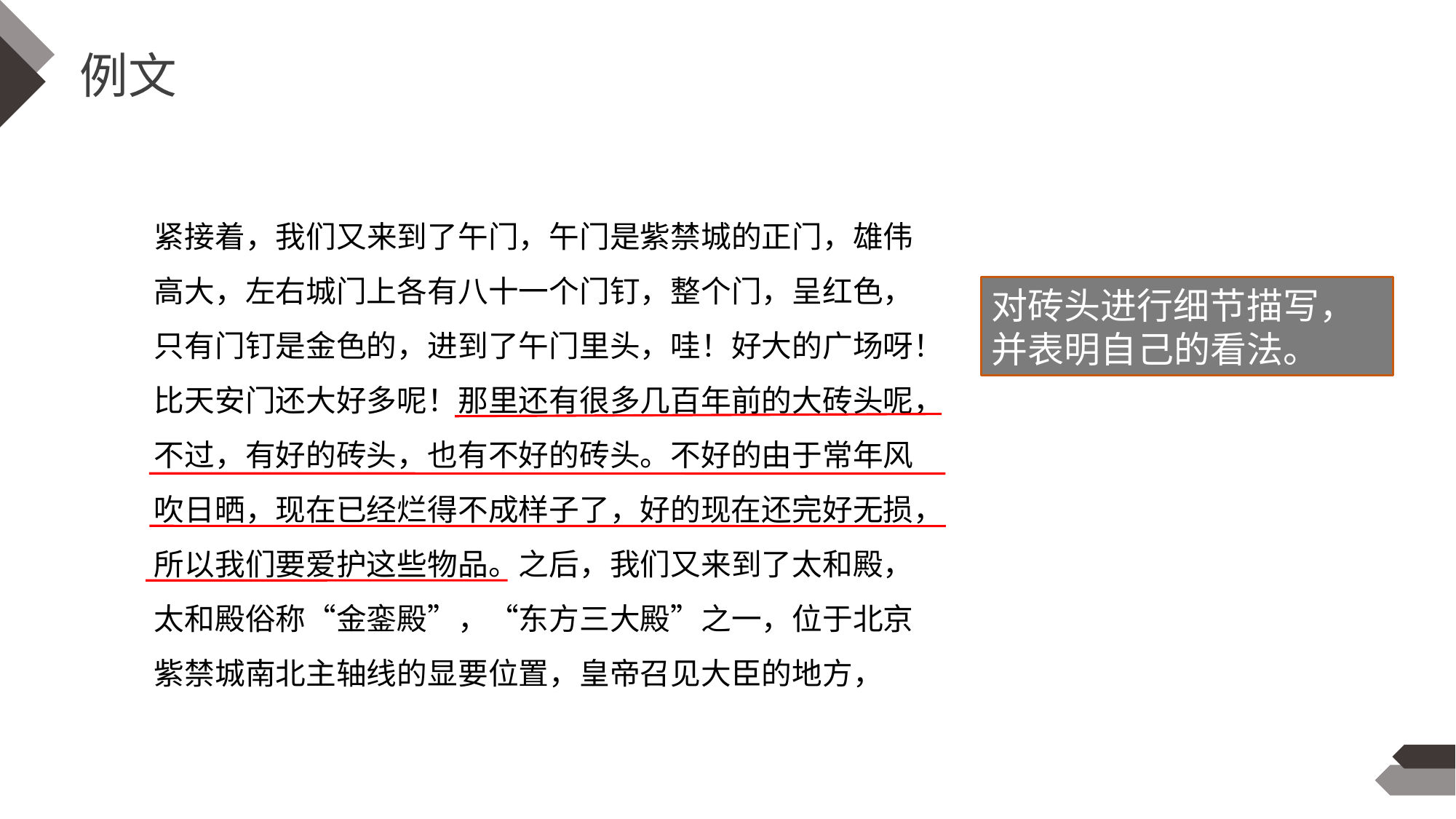

例文
紧接着，我们又来到了午门，午门是紫禁城的正门，雄伟高大，左右城门上各有八十一个门钉，整个门，呈红色，只有门钉是金色的，进到了午门里头，哇！好大的广场呀！比天安门还大好多呢！那里还有很多几百年前的大砖头呢，不过，有好的砖头，也有不好的砖头。不好的由于常年风吹日晒，现在已经烂得不成样子了，好的现在还完好无损，所以我们要爱护这些物品。之后，我们又来到了太和殿，太和殿俗称“金銮殿”，“东方三大殿”之一，位于北京紫禁城南北主轴线的显要位置，皇帝召见大臣的地方，
对砖头进行细节描写，并表明自己的看法。